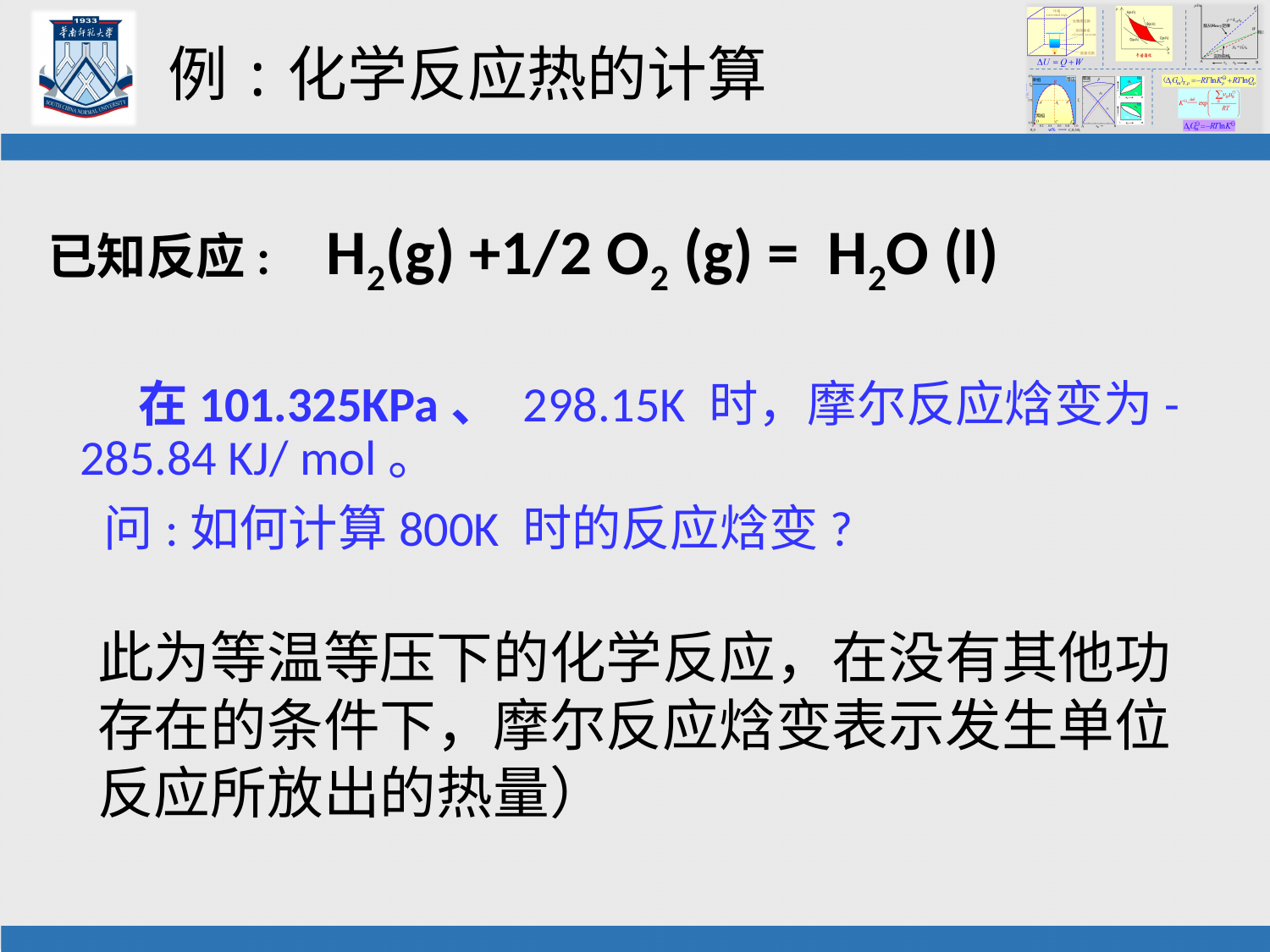

# 例:化学反应热的计算
已知反应:     H2(g) +1/2 O2 (g) =  H2O (l)

       在101.325KPa、 298.15K 时，摩尔反应焓变为- 285.84 KJ/ mol。
    问:如何计算800K 时的反应焓变?
此为等温等压下的化学反应，在没有其他功存在的条件下，摩尔反应焓变表示发生单位反应所放出的热量）